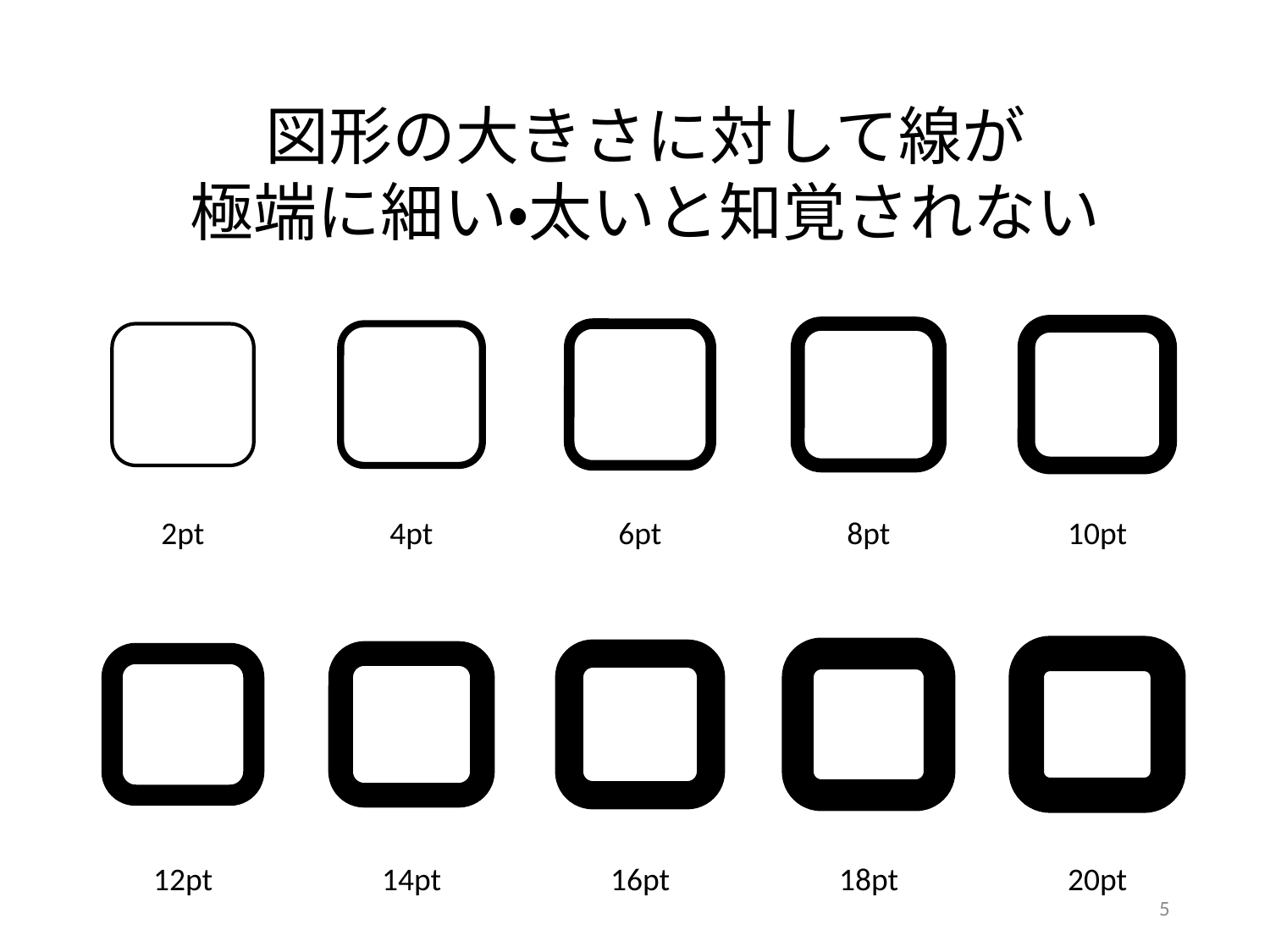

図形の大きさに対して線が
極端に細い・太いと知覚されない

2pt
4pt
6pt
8pt
10pt

12pt
14pt
16pt
18pt
20pt
5